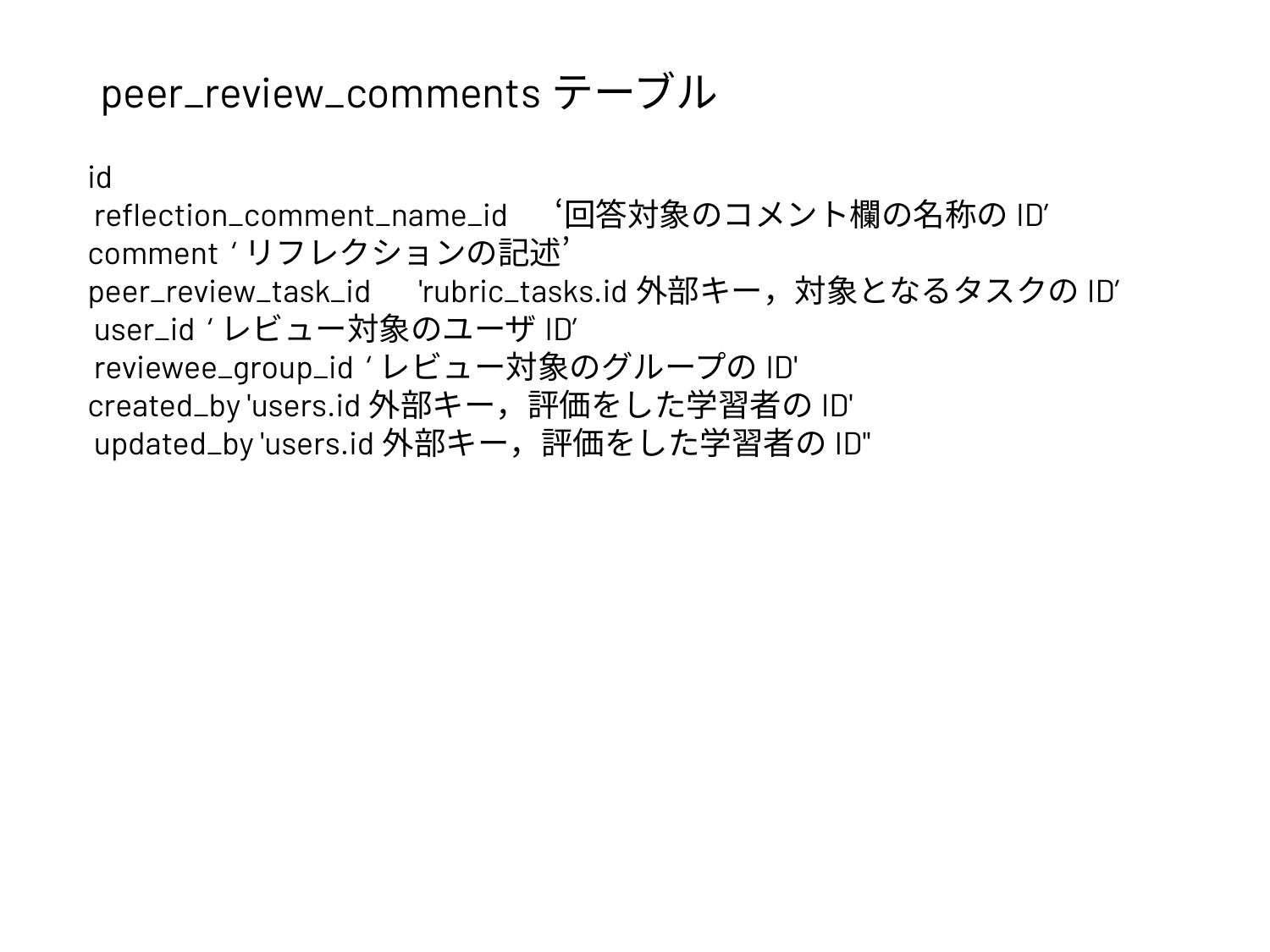

# peer_review_commentsテーブル
id
 reflection_comment_name_id　 ‘回答対象のコメント欄の名称のID’
comment  ‘リフレクションの記述’
peer_review_task_id　'rubric_tasks.id外部キー，対象となるタスクのID’
 user_id  ‘レビュー対象のユーザID’
 reviewee_group_id  ‘レビュー対象のグループのID'
created_by 'users.id外部キー，評価をした学習者のID'
 updated_by 'users.id外部キー，評価をした学習者のID''